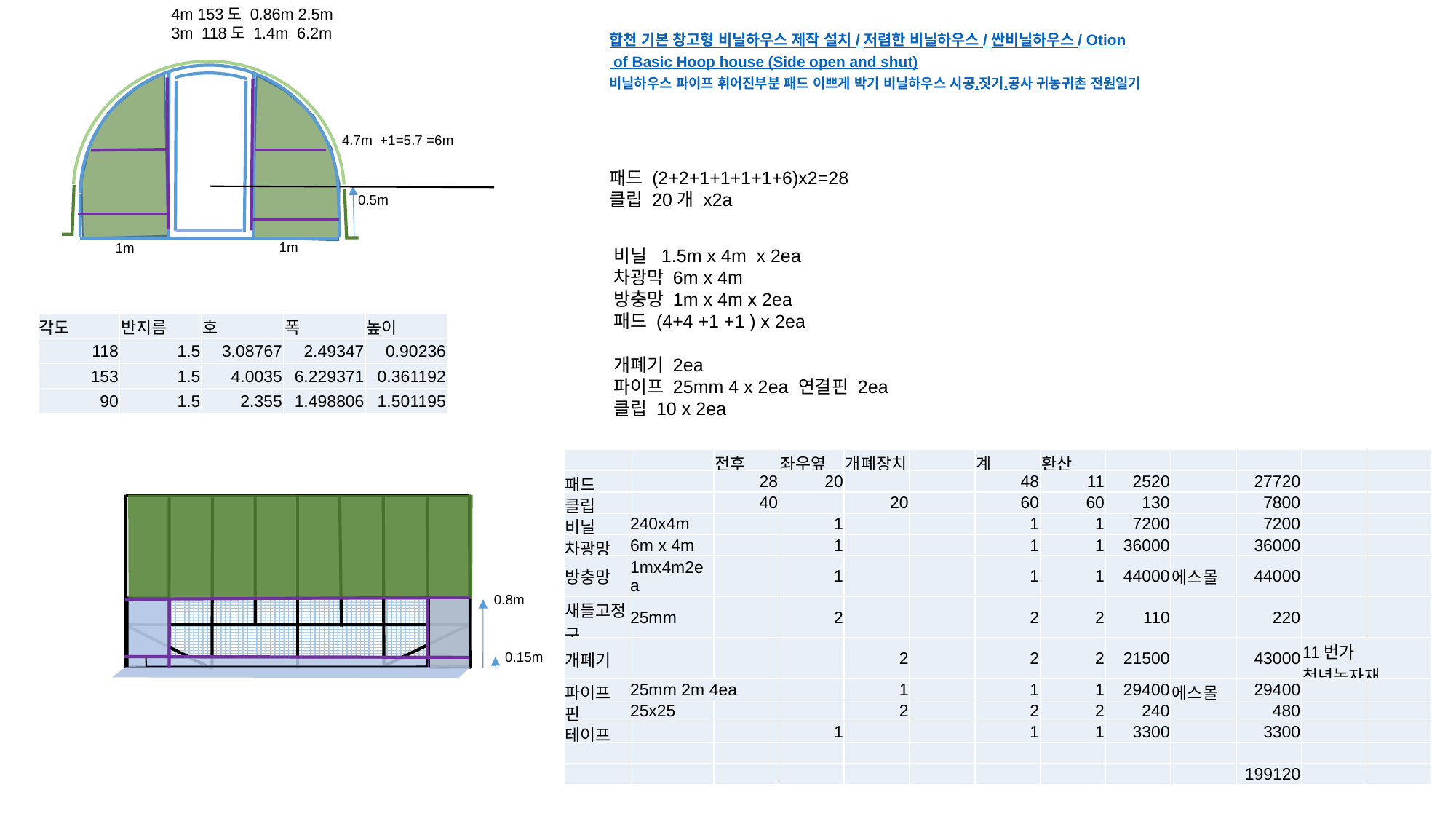

4m 153도 0.86m 2.5m
3m  118도 1.4m  6.2m

합천 기본 창고형 비닐하우스 제작 설치 / 저렴한 비닐하우스 / 싼비닐하우스 / Otion of Basic Hoop house (Side open and shut)

비닐하우스 파이프 휘어진부분 패드 이쁘게 박기 비닐하우스 시공,짓기,공사 귀농귀촌 전원일기
4.7m  +1=5.7 =6m
패드 (2+2+1+1+1+1+6)x2=28
클립 20개 x2a

0.5m

1m
1m
비닐  1.5m x 4m  x 2ea
차광막 6m x 4m
방충망 1m x 4m x 2ea
패드 (4+4 +1 +1 ) x 2ea

개폐기 2ea
파이프 25mm 4 x 2ea 연결핀 2ea
클립 10 x 2ea
| 각도 | 반지름 | 호 | 폭 | 높이 |
| --- | --- | --- | --- | --- |
| 118 | 1.5 | 3.08767 | 2.49347 | 0.90236 |
| 153 | 1.5 | 4.0035 | 6.229371 | 0.361192 |
| 90 | 1.5 | 2.355 | 1.498806 | 1.501195 |
|  |  | 전후 | 좌우옆 | 개폐장치 |  | 계 | 환산 |  |  |  |  |  |
| --- | --- | --- | --- | --- | --- | --- | --- | --- | --- | --- | --- | --- |
| 패드 |  | 28 | 20 |  |  | 48 | 11 | 2520 |  | 27720 |  |  |
| 클립 |  | 40 |  | 20 |  | 60 | 60 | 130 |  | 7800 |  |  |
| 비닐 | 240x4m |  | 1 |  |  | 1 | 1 | 7200 |  | 7200 |  |  |
| 차광망 | 6m x 4m |  | 1 |  |  | 1 | 1 | 36000 |  | 36000 |  |  |
| 방충망 | 1mx4m2ea |  | 1 |  |  | 1 | 1 | 44000 | 에스몰 | 44000 |  |  |
| 새들고정구 | 25mm |  | 2 |  |  | 2 | 2 | 110 |  | 220 |  |  |
| 개폐기 |  |  |  | 2 |  | 2 | 2 | 21500 |  | 43000 | 11번가 청년농자재 |  |
| 파이프 | 25mm 2m 4ea |  |  | 1 |  | 1 | 1 | 29400 | 에스몰 | 29400 |  |  |
| 핀 | 25x25 |  |  | 2 |  | 2 | 2 | 240 |  | 480 |  |  |
| 테이프 |  |  | 1 |  |  | 1 | 1 | 3300 |  | 3300 |  |  |
|  |  |  |  |  |  |  |  |  |  |  |  |  |
|  |  |  |  |  |  |  |  |  |  | 199120 |  |  |

0.8m

0.15m